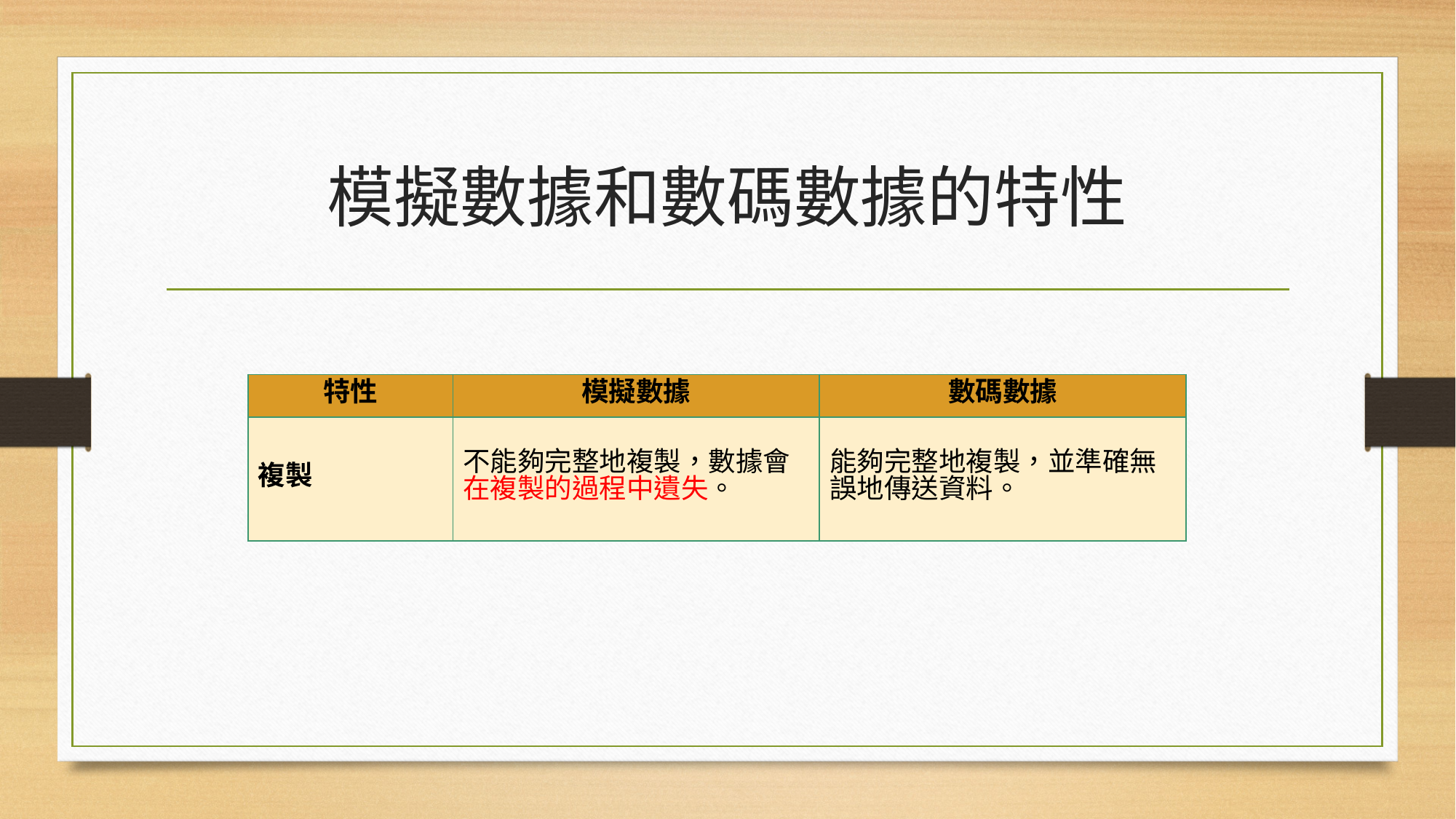

# 模擬數據和數碼數據的特性
| 特性 | 模擬數據 | 數碼數據 |
| --- | --- | --- |
| 複製 | 不能夠完整地複製，數據會在複製的過程中遺失。 | 能夠完整地複製，並準確無誤地傳送資料。 |